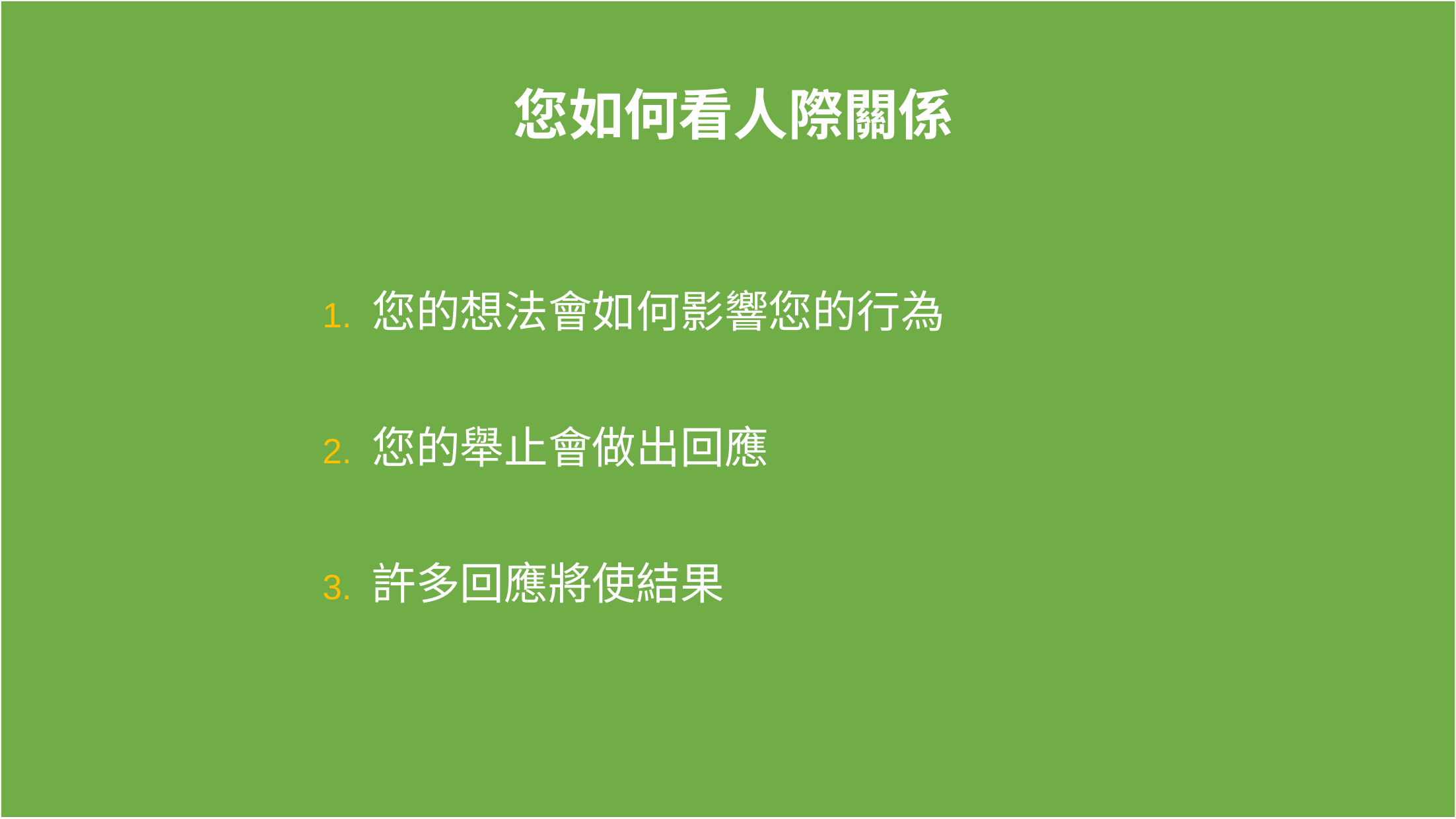

您如何看人際關係

您的想法會如何影響您的行為

您的舉止會做出回應

許多回應將使結果